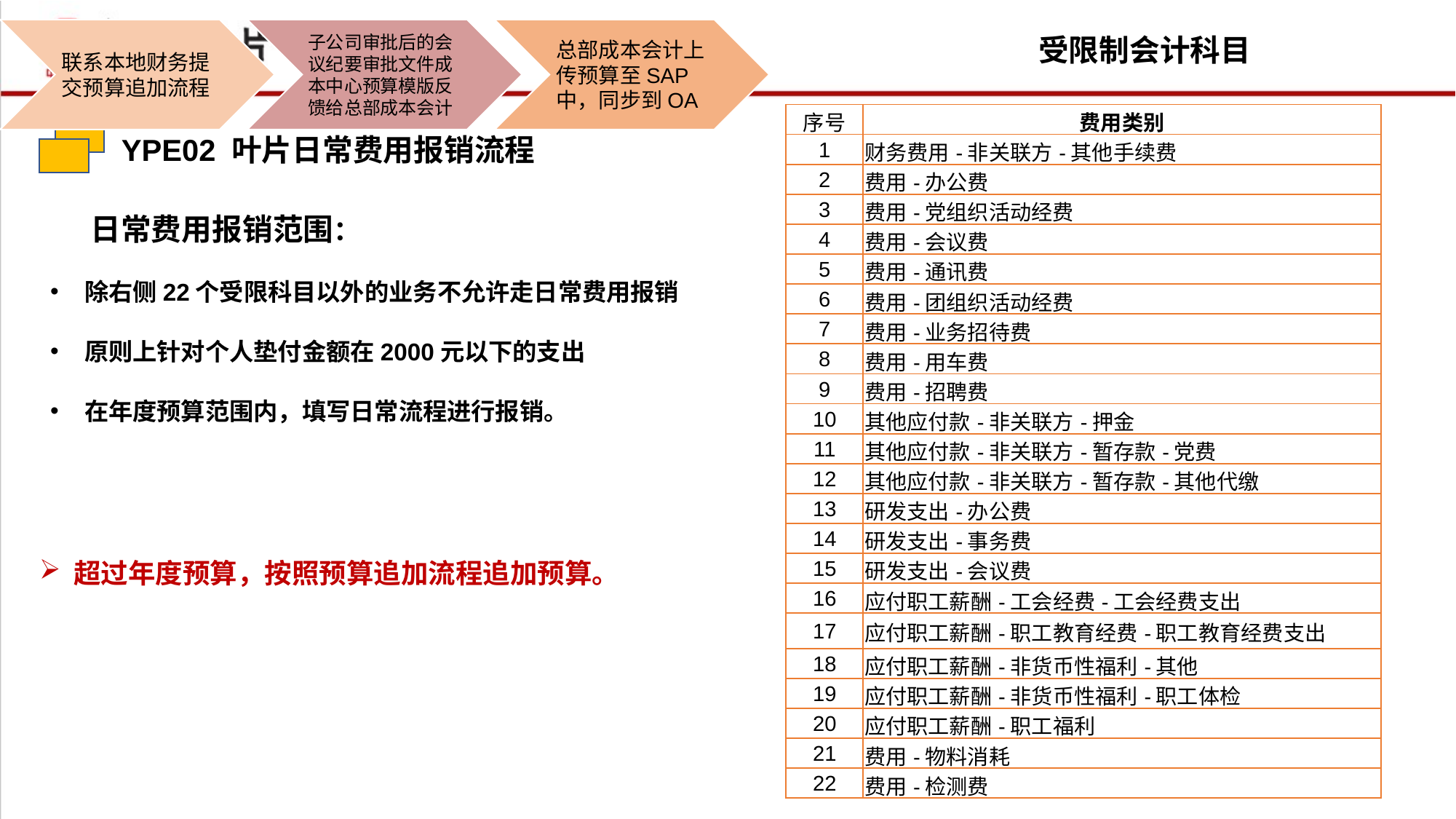

受限制会计科目
| 序号 | 费用类别 |
| --- | --- |
| 1 | 财务费用-非关联方-其他手续费 |
| 2 | 费用-办公费 |
| 3 | 费用-党组织活动经费 |
| 4 | 费用-会议费 |
| 5 | 费用-通讯费 |
| 6 | 费用-团组织活动经费 |
| 7 | 费用-业务招待费 |
| 8 | 费用-用车费 |
| 9 | 费用-招聘费 |
| 10 | 其他应付款-非关联方-押金 |
| 11 | 其他应付款-非关联方-暂存款-党费 |
| 12 | 其他应付款-非关联方-暂存款-其他代缴 |
| 13 | 研发支出-办公费 |
| 14 | 研发支出-事务费 |
| 15 | 研发支出-会议费 |
| 16 | 应付职工薪酬-工会经费-工会经费支出 |
| 17 | 应付职工薪酬-职工教育经费-职工教育经费支出 |
| 18 | 应付职工薪酬-非货币性福利-其他 |
| 19 | 应付职工薪酬-非货币性福利-职工体检 |
| 20 | 应付职工薪酬-职工福利 |
| 21 | 费用-物料消耗 |
| 22 | 费用-检测费 |

YPE02 叶片日常费用报销流程

日常费用报销范围：
除右侧22个受限科目以外的业务不允许走日常费用报销
原则上针对个人垫付金额在2000元以下的支出
在年度预算范围内，填写日常流程进行报销。
超过年度预算，按照预算追加流程追加预算。
联系本地财务提交预算追加流程
子公司审批后的会议纪要审批文件成本中心预算模版反馈给总部成本会计
总部成本会计上传预算至SAP中，同步到OA